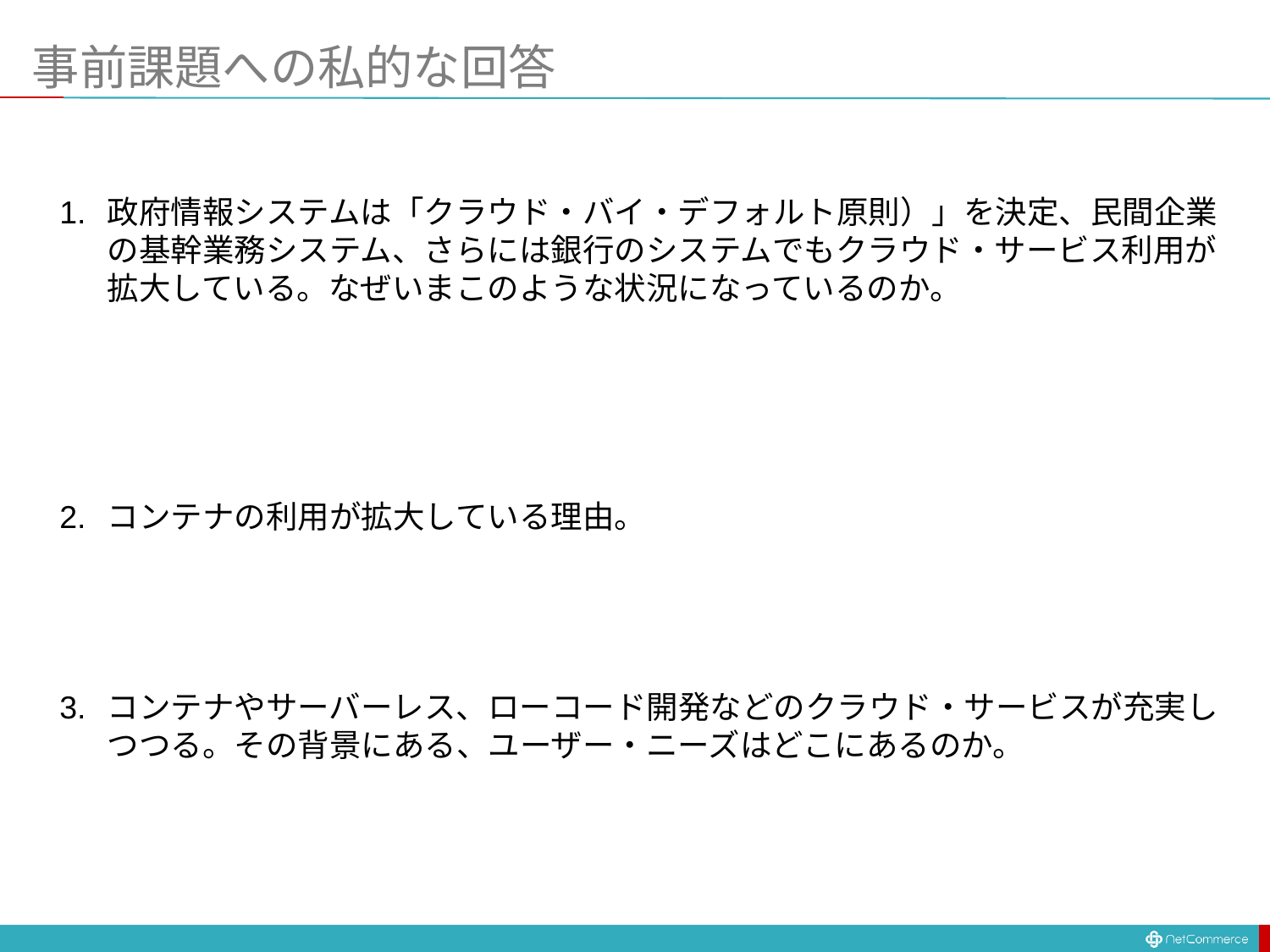

# 事前課題への私的な回答
政府情報システムは「クラウド・バイ・デフォルト原則）」を決定、民間企業の基幹業務システム、さらには銀行のシステムでもクラウド・サービス利用が拡大している。なぜいまこのような状況になっているのか。

コンテナの利用が拡大している理由。

コンテナやサーバーレス、ローコード開発などのクラウド・サービスが充実しつつる。その背景にある、ユーザー・ニーズはどこにあるのか。